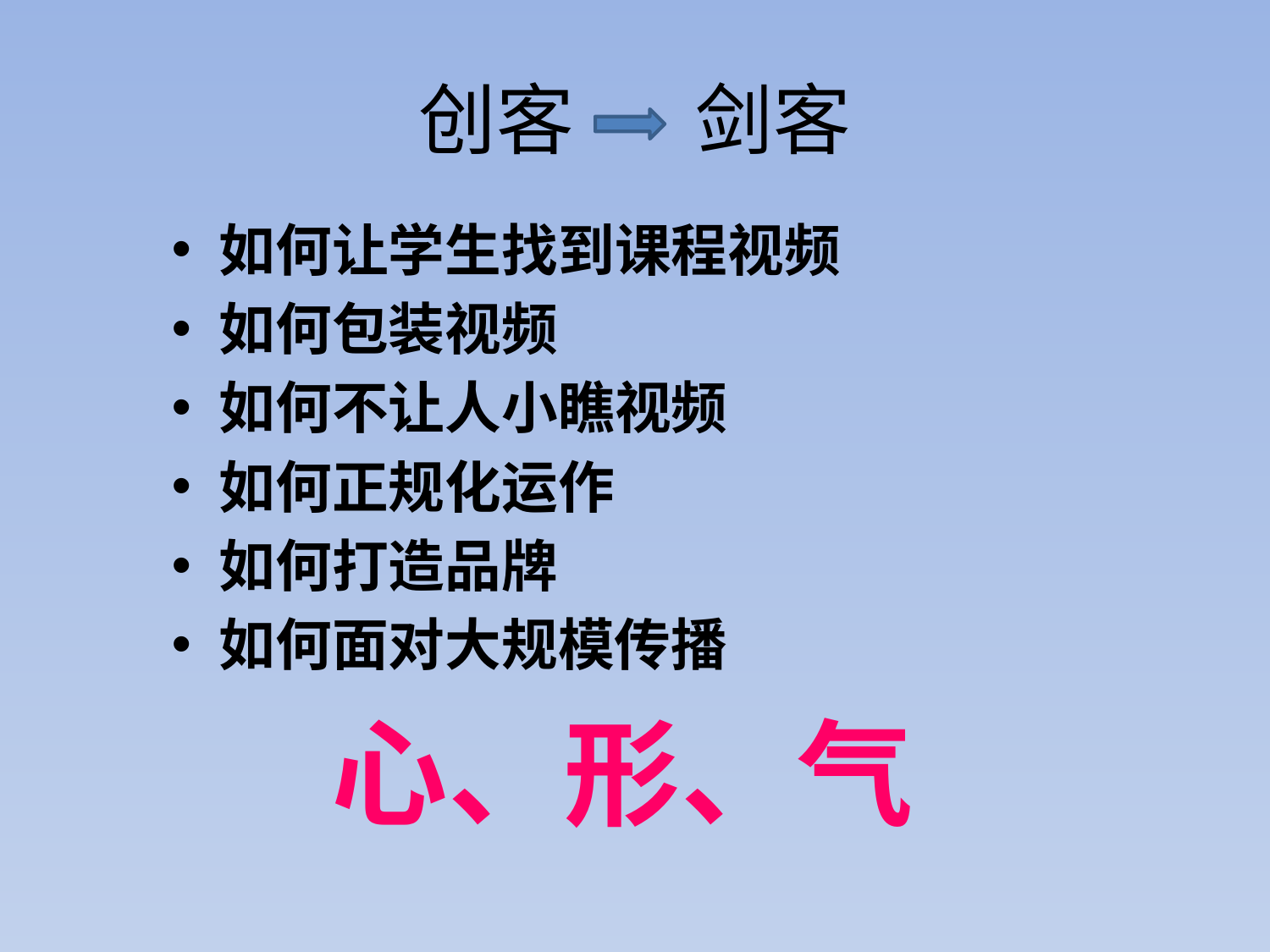

# 创客       剑客

如何让学生找到课程视频
如何包装视频
如何不让人小瞧视频
如何正规化运作
如何打造品牌
如何面对大规模传播
     心、形、气